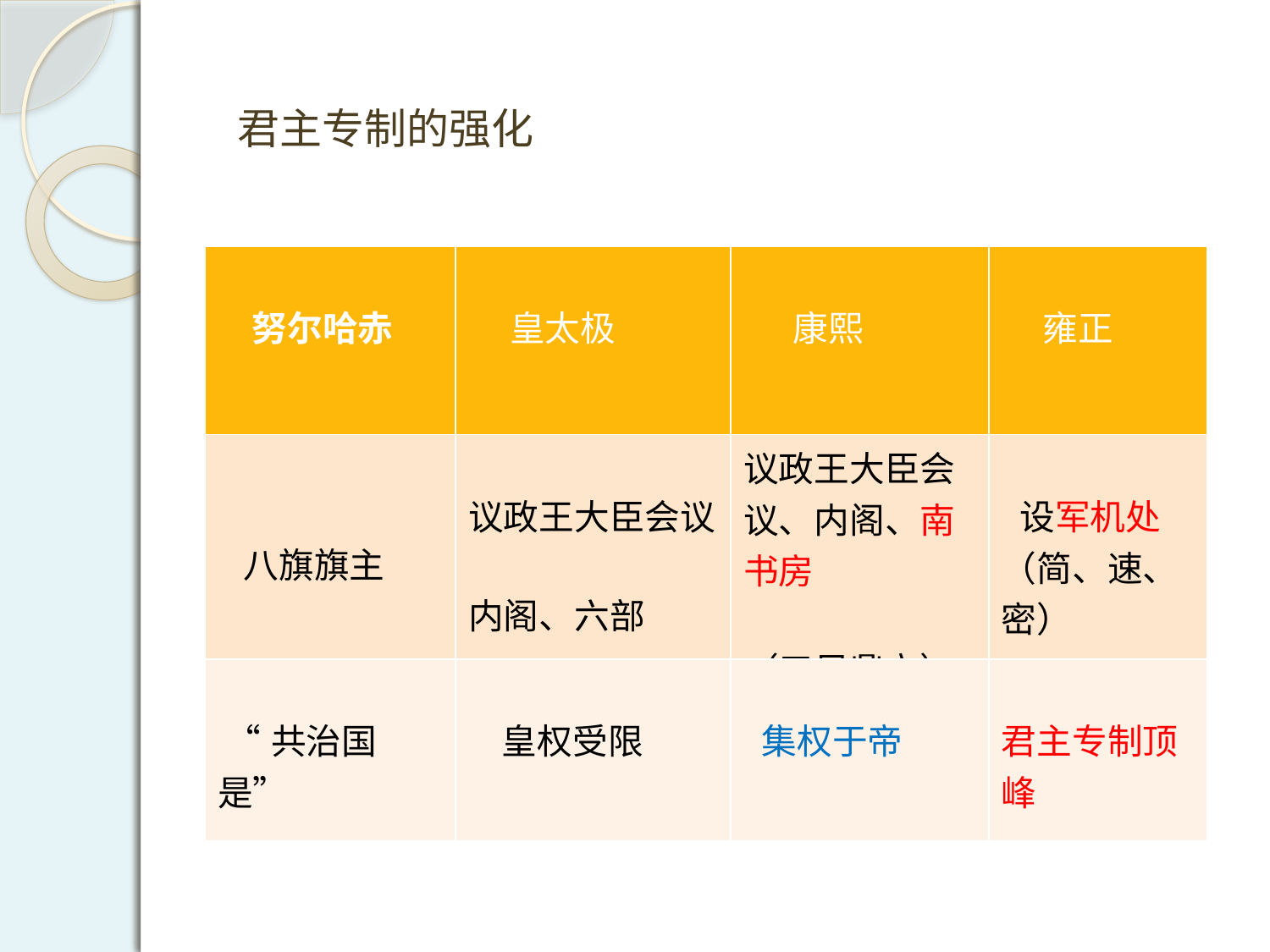

君主专制的强化
| 努尔哈赤 | 皇太极 | 康熙 | 雍正 |
| --- | --- | --- | --- |
| 八旗旗主 | 议政王大臣会议 内阁、六部 | 议政王大臣会议、内阁、南书房 （三足鼎立） | 设军机处 （简、速、密） |
| “共治国是” | 皇权受限 | 集权于帝 | 君主专制顶峰 |